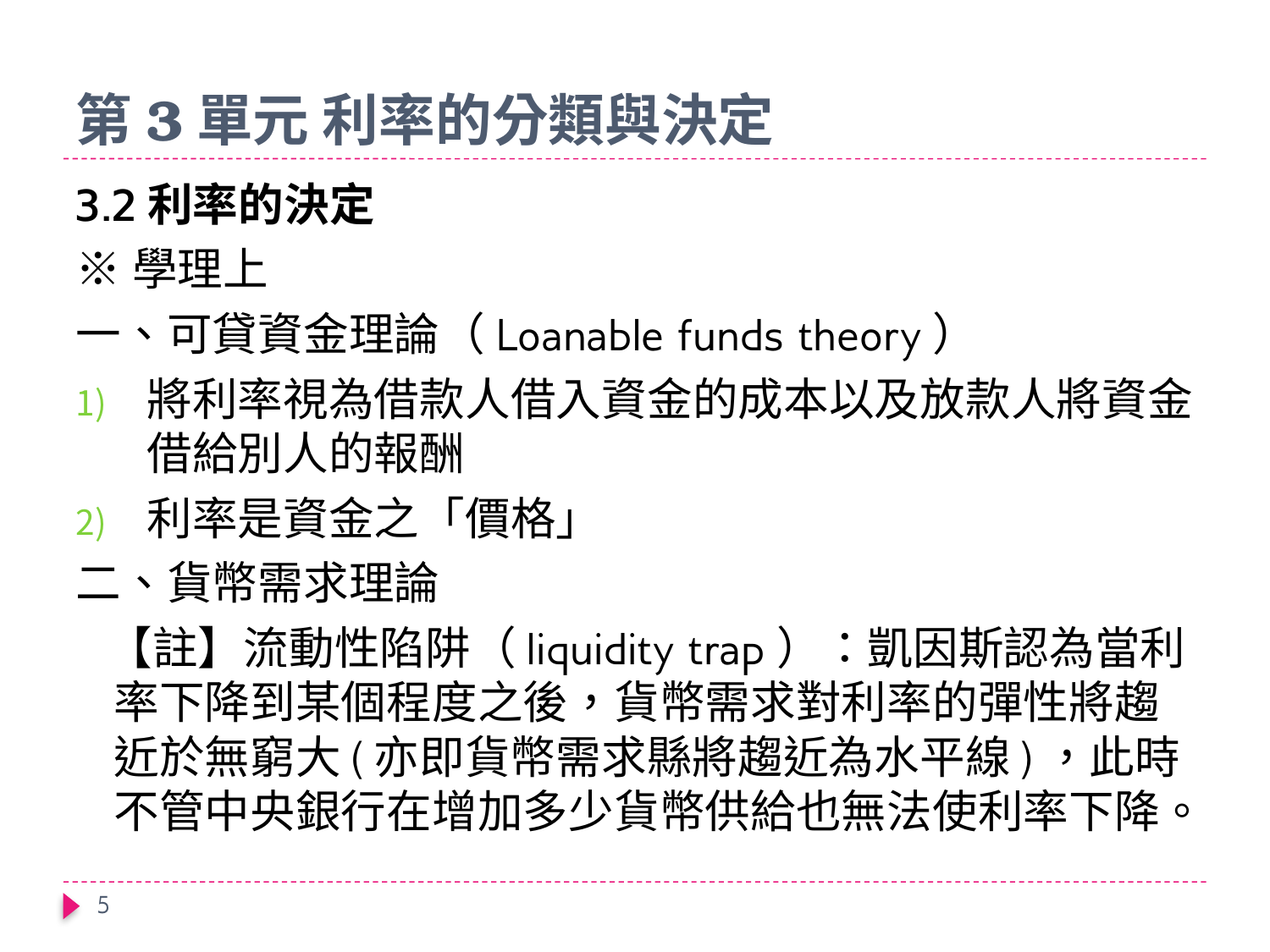

# 第3單元 利率的分類與決定
3.2利率的決定
※學理上
一、可貸資金理論（Loanable funds theory）
將利率視為借款人借入資金的成本以及放款人將資金借給別人的報酬
利率是資金之「價格」
二、貨幣需求理論
  【註】流動性陷阱（liquidity trap）：凱因斯認為當利率下降到某個程度之後，貨幣需求對利率的彈性將趨近於無窮大(亦即貨幣需求縣將趨近為水平線)，此時不管中央銀行在增加多少貨幣供給也無法使利率下降。

5